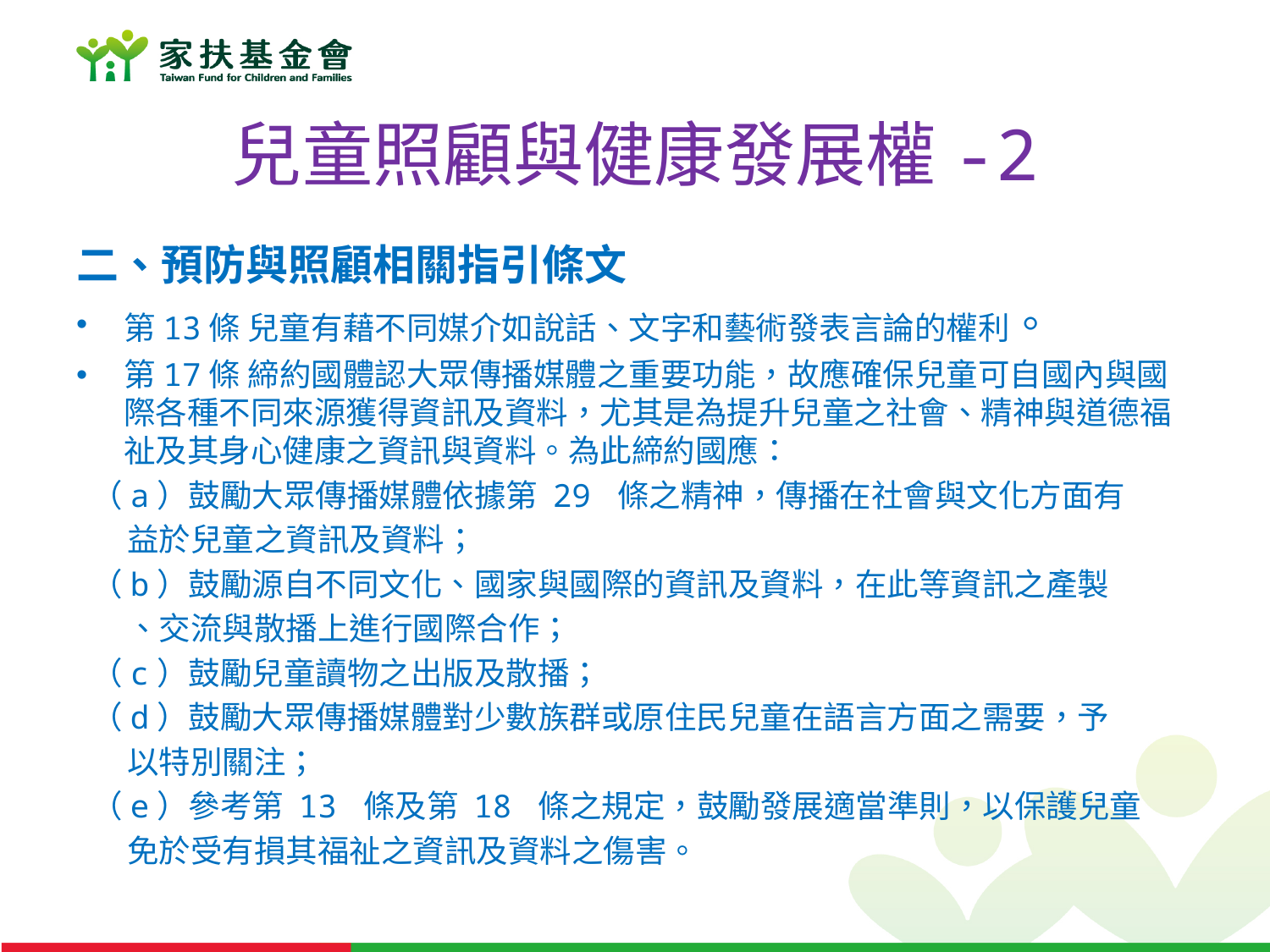

# 兒童照顧與健康發展權-2
二、預防與照顧相關指引條文
第13條 兒童有藉不同媒介如說話、文字和藝術發表言論的權利。
第17條 締約國體認大眾傳播媒體之重要功能，故應確保兒童可自國內與國際各種不同來源獲得資訊及資料，尤其是為提升兒童之社會、精神與道德福祉及其身心健康之資訊與資料。為此締約國應：
 （a）鼓勵大眾傳播媒體依據第 29 條之精神，傳播在社會與文化方面有
      益於兒童之資訊及資料；
 （b）鼓勵源自不同文化、國家與國際的資訊及資料，在此等資訊之產製
      、交流與散播上進行國際合作；
 （c）鼓勵兒童讀物之出版及散播；
 （d）鼓勵大眾傳播媒體對少數族群或原住民兒童在語言方面之需要，予
      以特別關注；
 （e）參考第 13 條及第 18 條之規定，鼓勵發展適當準則，以保護兒童
      免於受有損其福祉之資訊及資料之傷害。